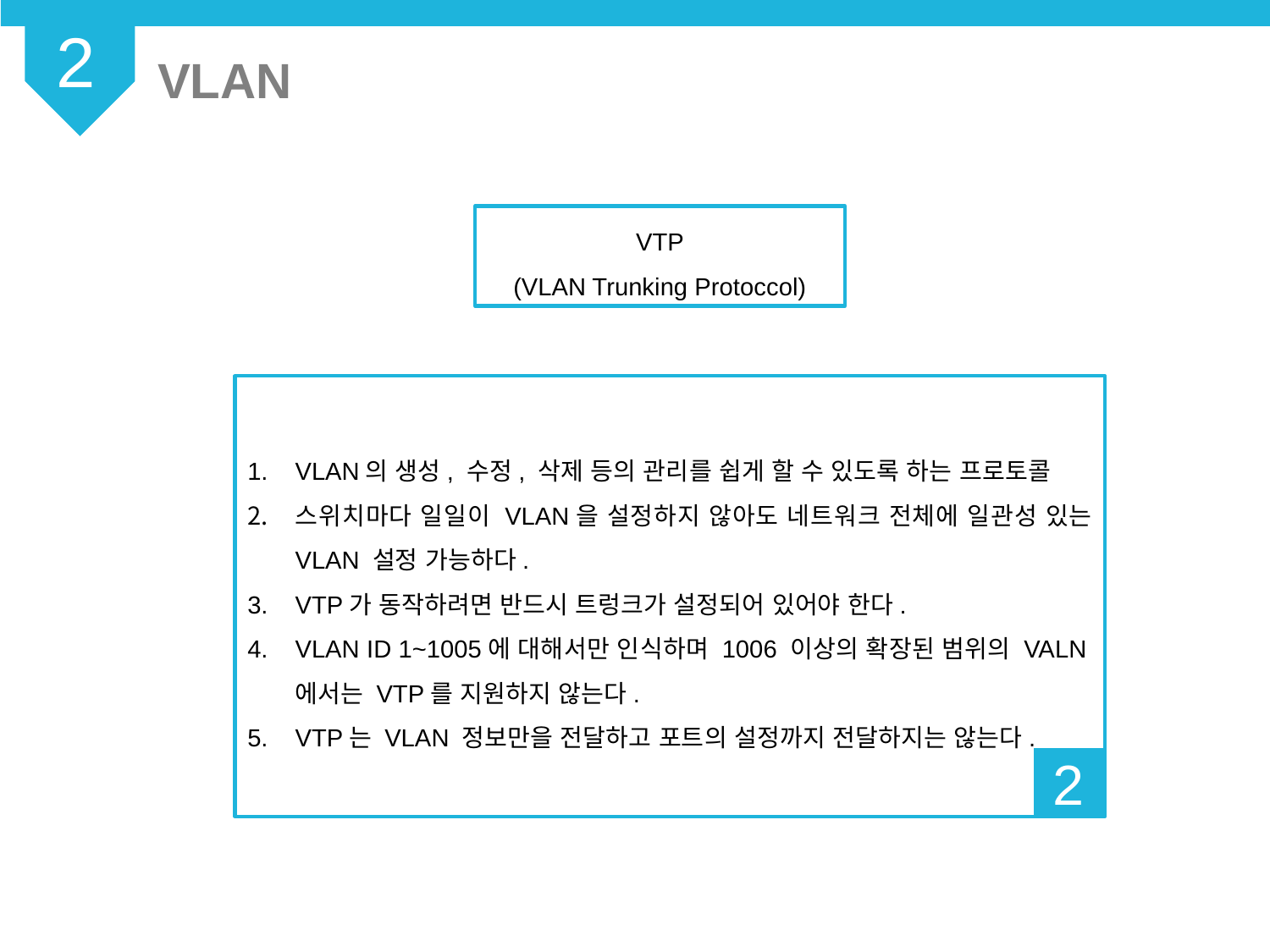

2

VLAN
VTP
(VLAN Trunking Protoccol)
VLAN의 생성, 수정, 삭제 등의 관리를 쉽게 할 수 있도록 하는 프로토콜
스위치마다 일일이 VLAN을 설정하지 않아도 네트워크 전체에 일관성 있는 VLAN 설정 가능하다.
VTP가 동작하려면 반드시 트렁크가 설정되어 있어야 한다.
VLAN ID 1~1005에 대해서만 인식하며 1006 이상의 확장된 범위의 VALN에서는 VTP를 지원하지 않는다.
VTP는 VLAN 정보만을 전달하고 포트의 설정까지 전달하지는 않는다.
2